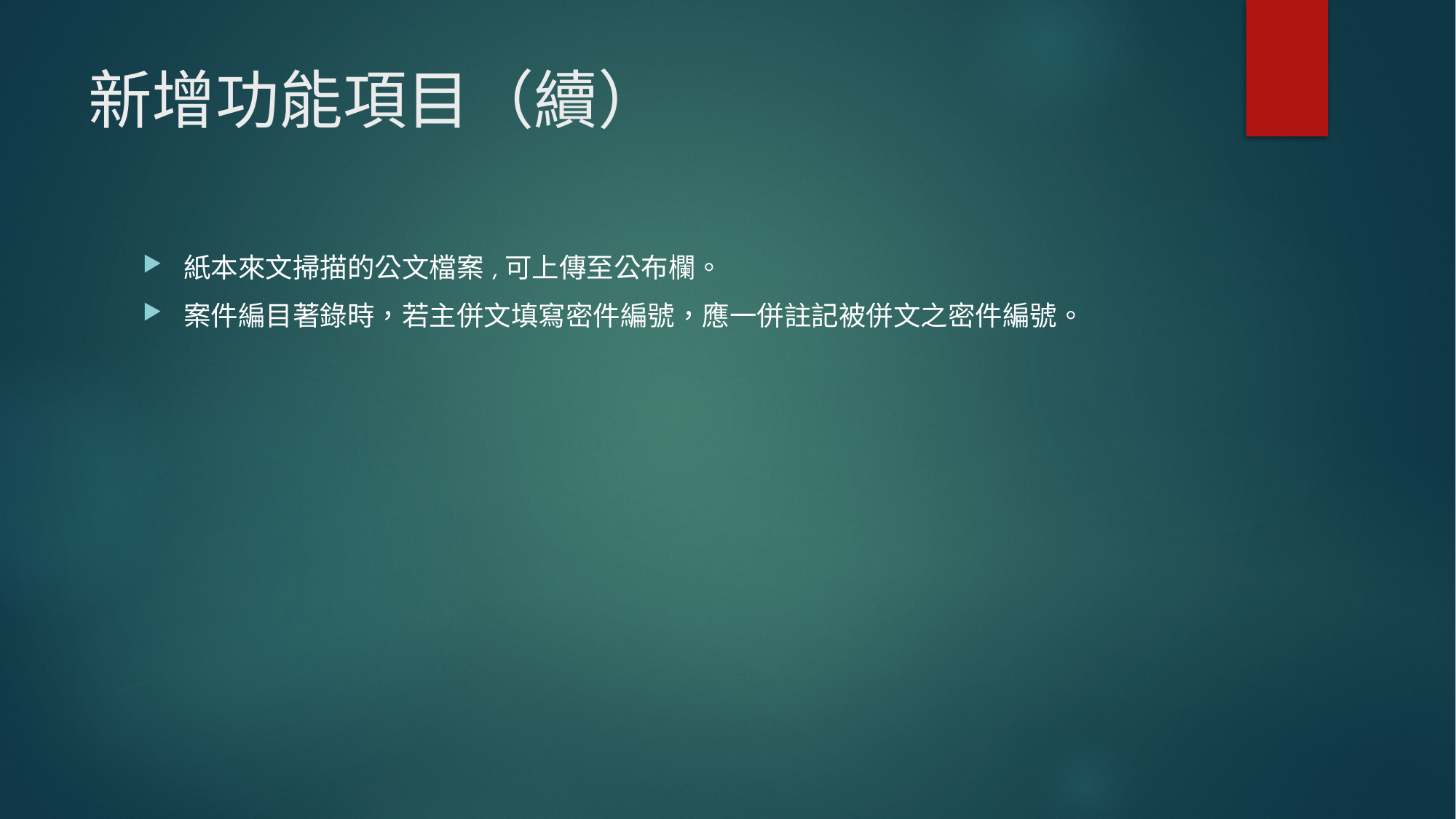

# 新增功能項目（續）
紙本來文掃描的公文檔案,可上傳至公布欄。
案件編目著錄時，若主併文填寫密件編號，應一併註記被併文之密件編號。